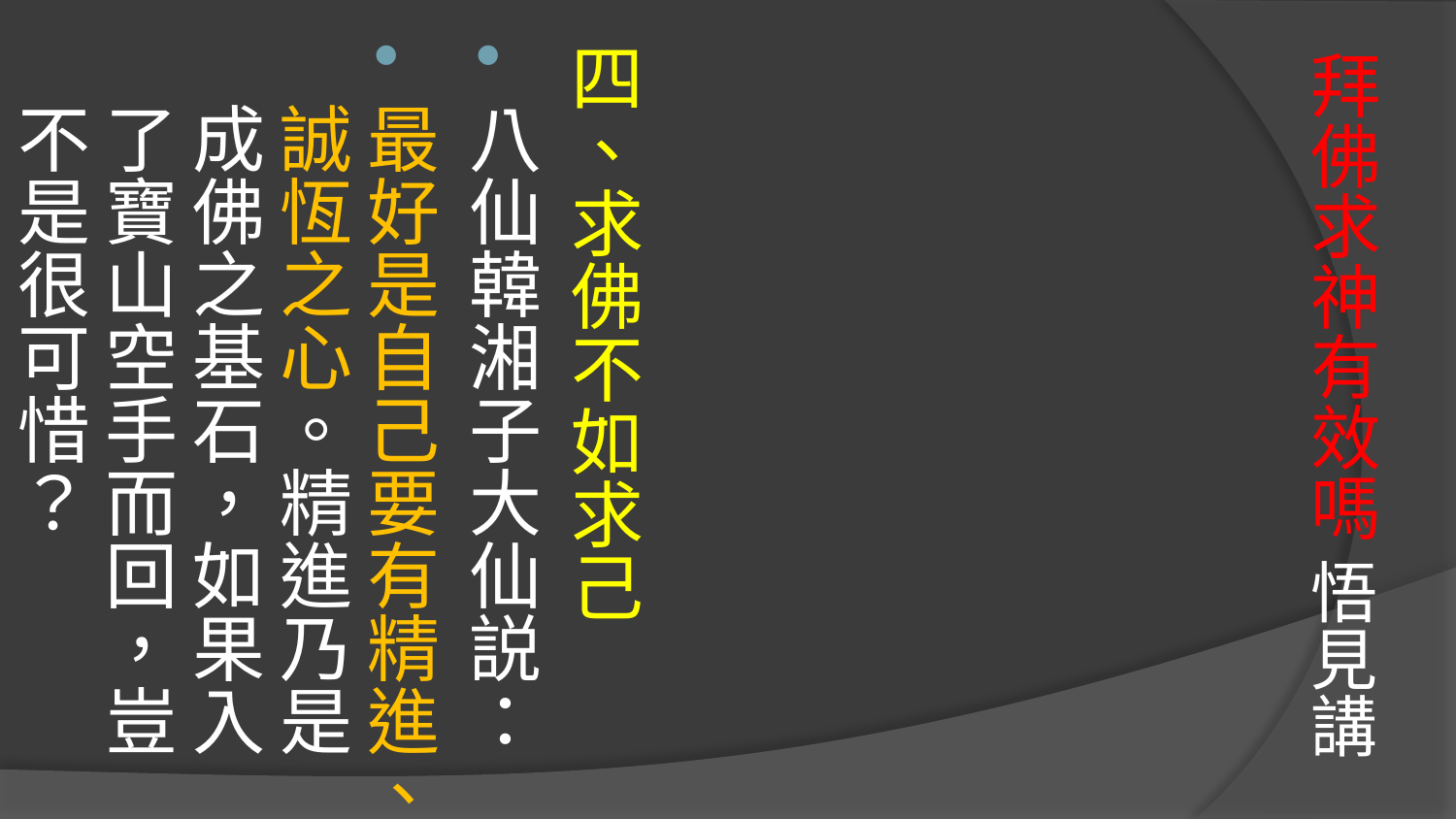

四、求佛不如求己
八仙韓湘子大仙説：
最好是自己要有精進、誠恆之心。精進乃是成佛之基石，如果入了寶山空手而回，豈不是很可惜？
# 拜佛求神有效嗎 悟見講